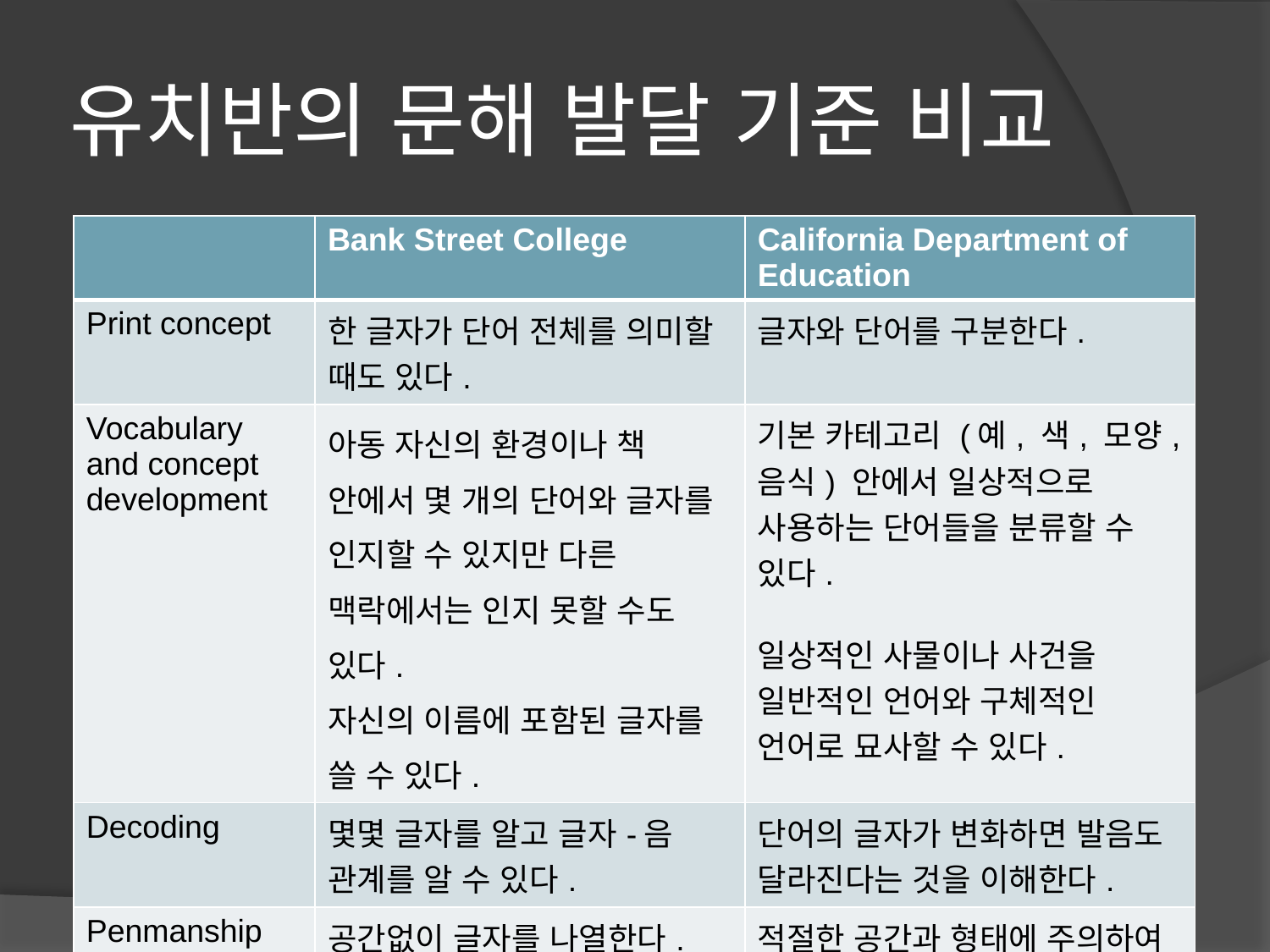

# 유치반의 문해 발달 기준 비교
|  | Bank Street College | California Department of Education |
| --- | --- | --- |
| Print concept | 한 글자가 단어 전체를 의미할 때도 있다. | 글자와 단어를 구분한다. |
| Vocabulary and concept development | 아동 자신의 환경이나 책 안에서 몇 개의 단어와 글자를 인지할 수 있지만 다른 맥락에서는 인지 못할 수도 있다. 자신의 이름에 포함된 글자를 쓸 수 있다. | 기본 카테고리 (예, 색, 모양, 음식) 안에서 일상적으로 사용하는 단어들을 분류할 수 있다. 일상적인 사물이나 사건을 일반적인 언어와 구체적인 언어로 묘사할 수 있다. |
| Decoding | 몇몇 글자를 알고 글자-음 관계를 알 수 있다. | 단어의 글자가 변화하면 발음도 달라진다는 것을 이해한다. |
| Penmanship | 공간없이 글자를 나열한다. | 적절한 공간과 형태에 주의하여 대문자와 소문자를 독립적으로 쓸 수 있다. |